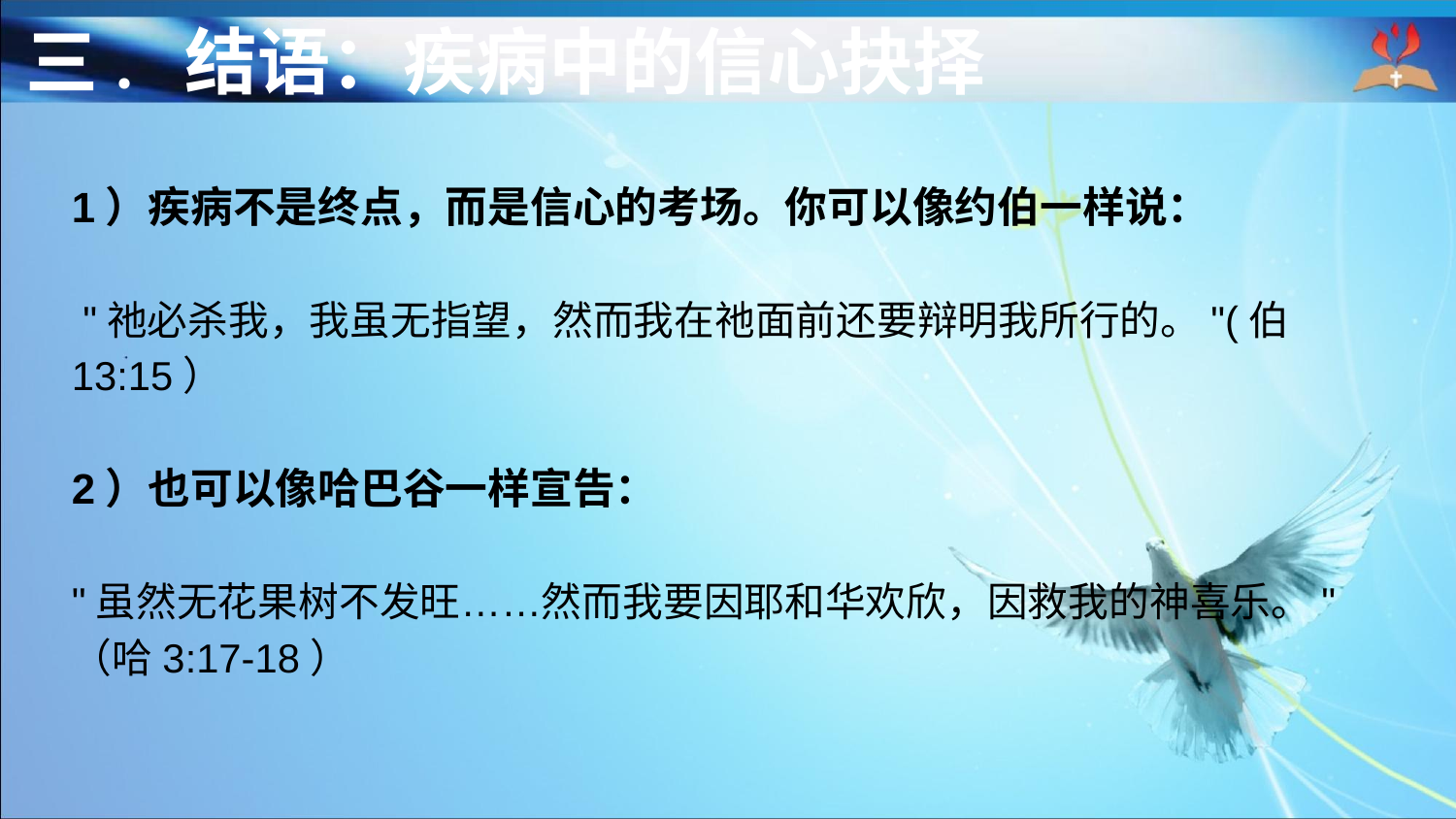

三.  结语：疾病中的信心抉择

1）疾病不是终点，而是信心的考场。你可以像约伯一样说：

 "祂必杀我，我虽无指望，然而我在祂面前还要辩明我所行的。"(伯13:15）

2）也可以像哈巴谷一样宣告：

"虽然无花果树不发旺……然而我要因耶和华欢欣，因救我的神喜乐。"
（哈3:17-18）